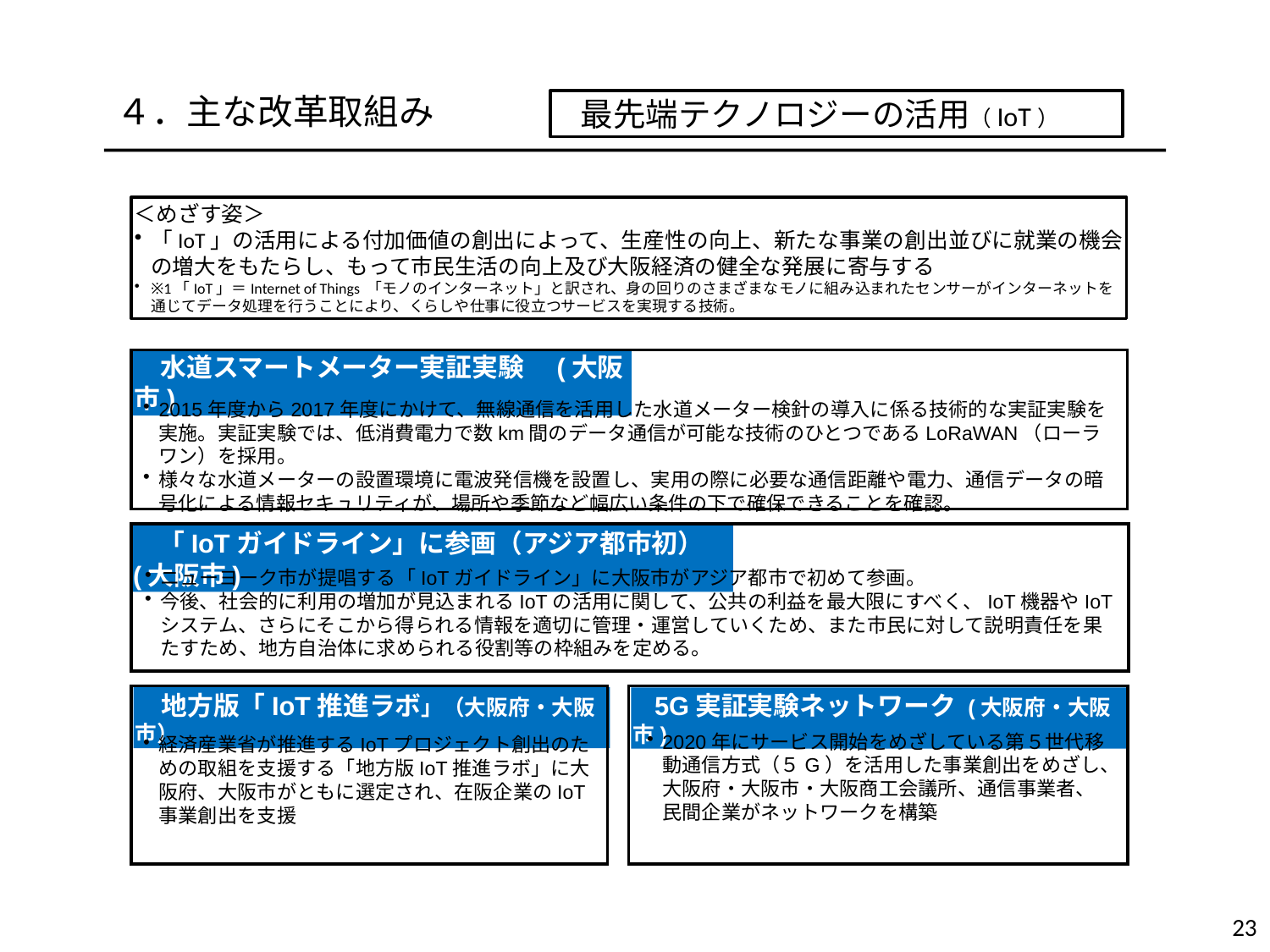

最先端テクノロジーの活用（IoT）
４．主な改革取組み

＜めざす姿＞
「IoT」の活用による付加価値の創出によって、生産性の向上、新たな事業の創出並びに就業の機会の増大をもたらし、もって市民生活の向上及び大阪経済の健全な発展に寄与する
※1「IoT」＝Internet of Things 「モノのインターネット」と訳され、身の回りのさまざまなモノに組み込まれたセンサーがインターネットを通じてデータ処理を行うことにより、くらしや仕事に役立つサービスを実現する技術。
　水道スマートメーター実証実験　(大阪市)

2015年度から2017年度にかけて、無線通信を活用した水道メーター検針の導入に係る技術的な実証実験を実施。実証実験では、低消費電力で数km間のデータ通信が可能な技術のひとつであるLoRaWAN（ローラワン）を採用。
様々な水道メーターの設置環境に電波発信機を設置し、実用の際に必要な通信距離や電力、通信データの暗号化による情報セキュリティが、場所や季節など幅広い条件の下で確保できることを確認。

　「IoTガイドライン」に参画（アジア都市初）(大阪市)
ニューヨーク市が提唱する「IoTガイドライン」に大阪市がアジア都市で初めて参画。
今後、社会的に利用の増加が見込まれるIoTの活用に関して、公共の利益を最大限にすべく、IoT機器やIoTシステム、さらにそこから得られる情報を適切に管理・運営していくため、また市民に対して説明責任を果たすため、地方自治体に求められる役割等の枠組みを定める。

　地方版「IoT推進ラボ」（大阪府・大阪市）
   5G実証実験ネットワーク (大阪府・大阪市)
2020年にサービス開始をめざしている第５世代移動通信方式（５G）を活用した事業創出をめざし、大阪府・大阪市・大阪商工会議所、通信事業者、民間企業がネットワークを構築

経済産業省が推進するIoTプロジェクト創出のための取組を支援する「地方版IoT推進ラボ」に大阪府、大阪市がともに選定され、在阪企業のIoT事業創出を支援

23